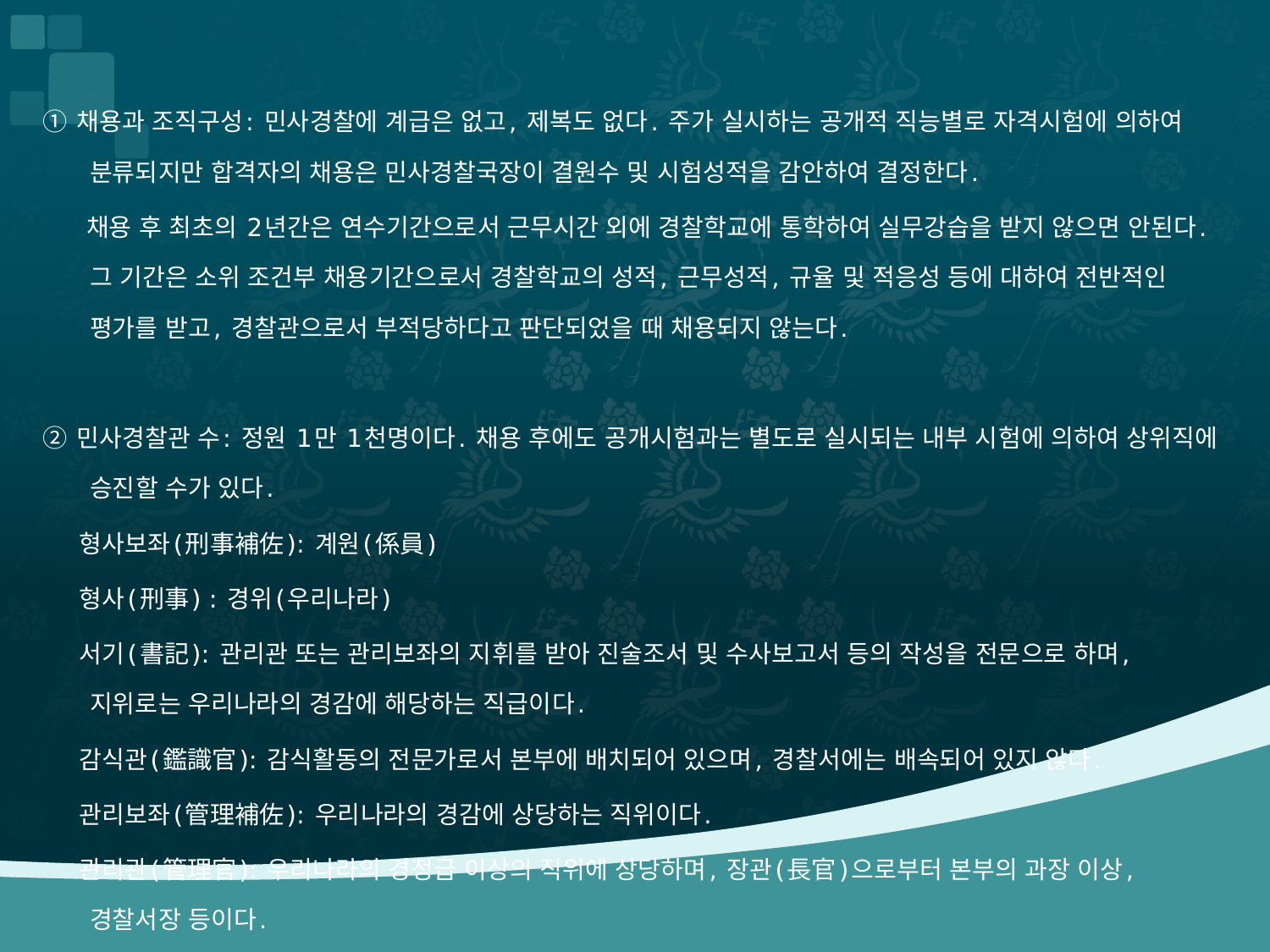

#
① 채용과 조직구성: 민사경찰에 계급은 없고, 제복도 없다. 주가 실시하는 공개적 직능별로 자격시험에 의하여 분류되지만 합격자의 채용은 민사경찰국장이 결원수 및 시험성적을 감안하여 결정한다.
      채용 후 최초의 2년간은 연수기간으로서 근무시간 외에 경찰학교에 통학하여 실무강습을 받지 않으면 안된다. 그 기간은 소위 조건부 채용기간으로서 경찰학교의 성적, 근무성적, 규율 및 적응성 등에 대하여 전반적인 평가를 받고, 경찰관으로서 부적당하다고 판단되었을 때 채용되지 않는다.

② 민사경찰관 수: 정원 1만 1천명이다. 채용 후에도 공개시험과는 별도로 실시되는 내부 시험에 의하여 상위직에 승진할 수가 있다.
     형사보좌(刑事補佐): 계원(係員)
     형사(刑事) : 경위(우리나라)
     서기(書記): 관리관 또는 관리보좌의 지휘를 받아 진술조서 및 수사보고서 등의 작성을 전문으로 하며, 지위로는 우리나라의 경감에 해당하는 직급이다.
     감식관(鑑識官): 감식활동의 전문가로서 본부에 배치되어 있으며, 경찰서에는 배속되어 있지 않다.
     관리보좌(管理補佐): 우리나라의 경감에 상당하는 직위이다.
     관리관(管理官): 우리나라의 경정급 이상의 직위에 상당하며, 장관(長官)으로부터 본부의 과장 이상, 경찰서장 등이다.